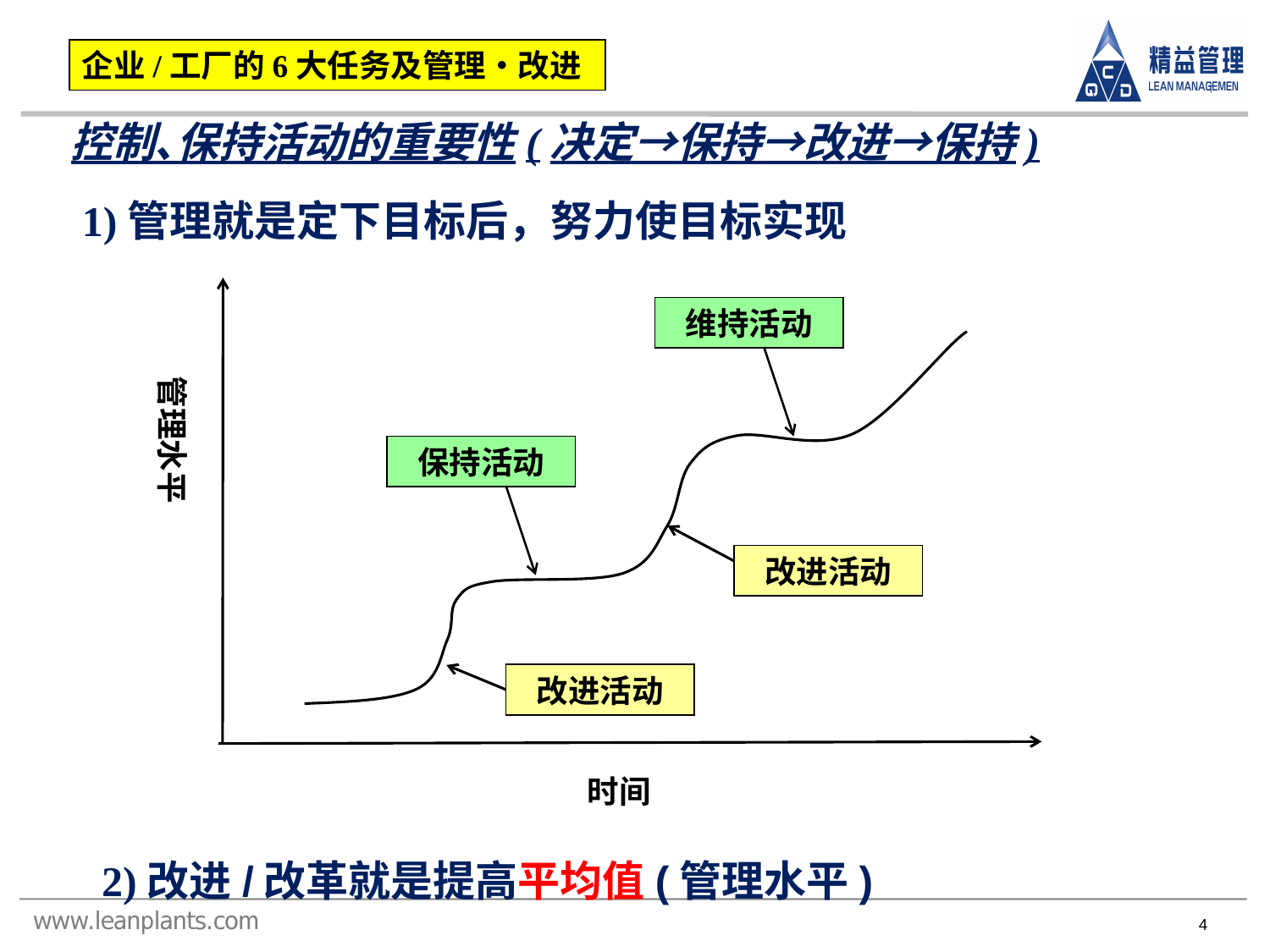

企业/工厂的6大任务及管理・改进
控制､保持活动的重要性(决定→保持→改进→保持)
1)管理就是定下目标后，努力使目标实现

维持活动
管理水平
保持活动
改进活动
改进活动
时间
2)改进/改革就是提高平均值(管理水平)